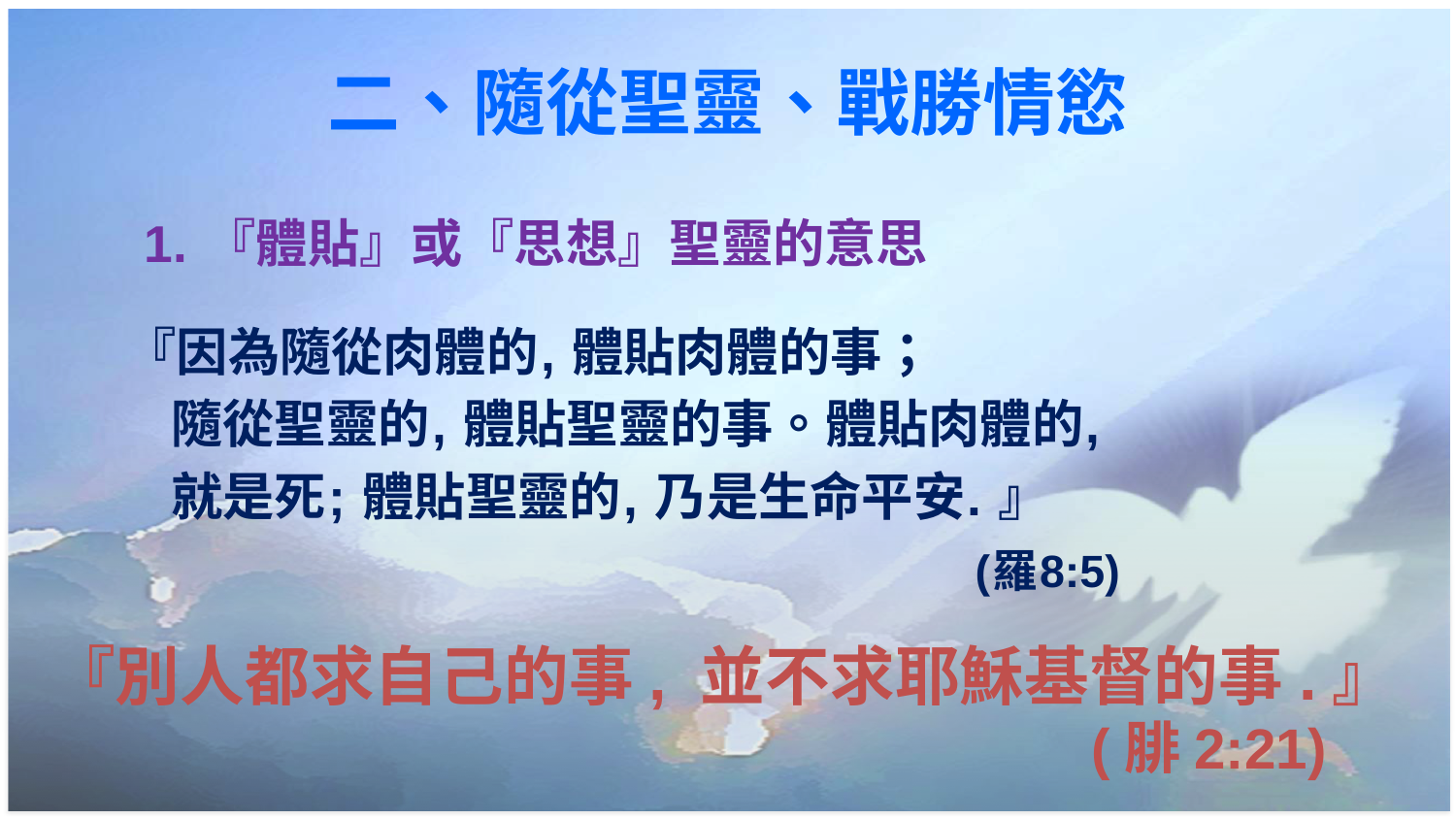

# 二、隨從聖靈、戰勝情慾
    1. 『體貼』或『思想』聖靈的意思

   『因為隨從肉體的, 體貼肉體的事；
       隨從聖靈的, 體貼聖靈的事。體貼肉體的,
       就是死; 體貼聖靈的, 乃是生命平安. 』
                                                              (羅8:5)

『別人都求自己的事, 並不求耶穌基督的事.』
                                                                  (腓2:21)